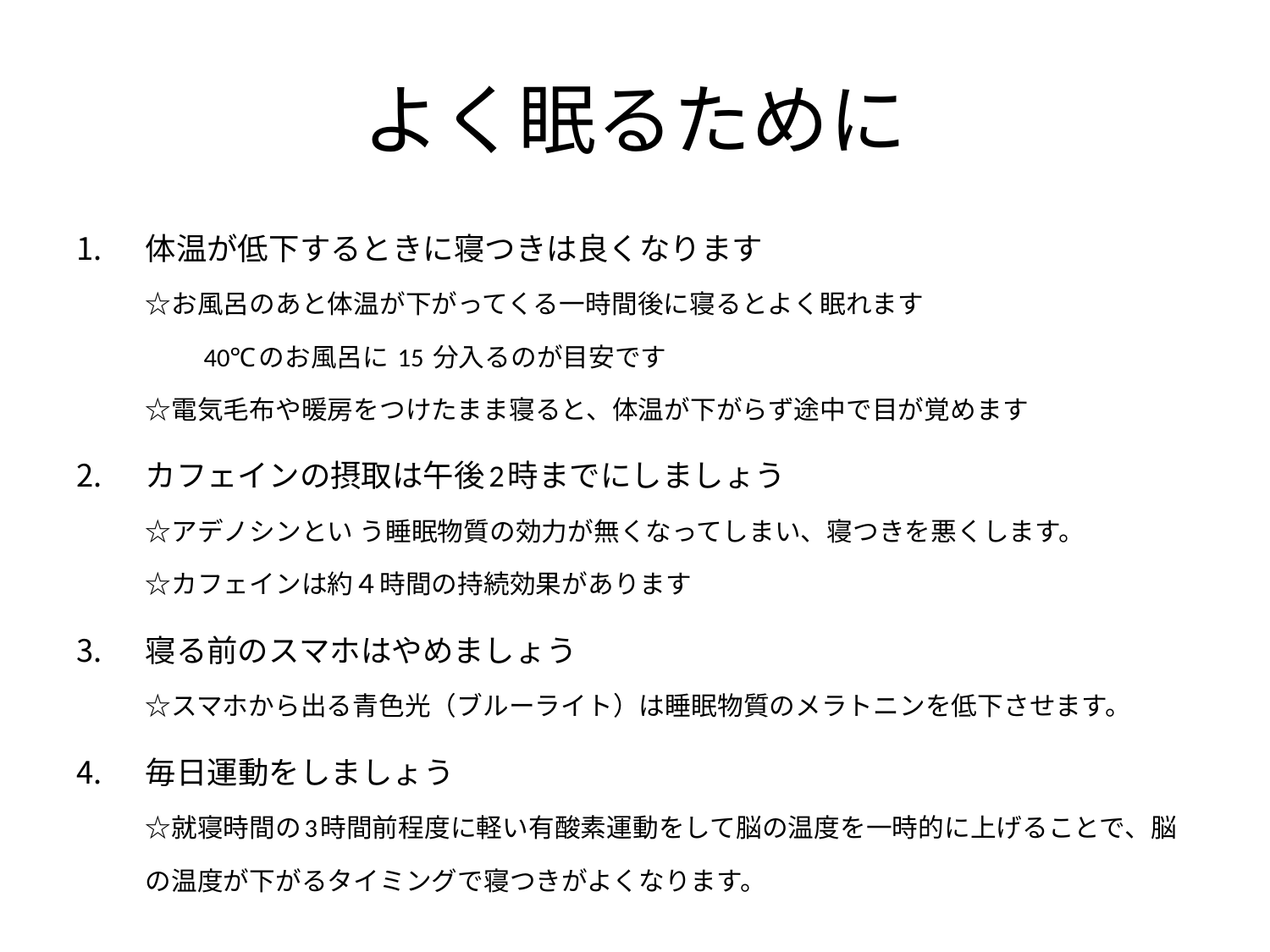

# よく眠るために
体温が低下するときに寝つきは良くなります
☆お風呂のあと体温が下がってくる一時間後に寝るとよく眠れます
	40℃のお風呂に 15 分入るのが目安です
☆電気毛布や暖房をつけたまま寝ると、体温が下がらず途中で目が覚めます
カフェインの摂取は午後2時までにしましょう
☆アデノシンとい う睡眠物質の効力が無くなってしまい、寝つきを悪くします。
☆カフェインは約４時間の持続効果があります
寝る前のスマホはやめましょう
☆スマホから出る青色光（ブルーライト）は睡眠物質のメラトニンを低下させます。
毎日運動をしましょう
☆就寝時間の3時間前程度に軽い有酸素運動をして脳の温度を一時的に上げることで、脳の温度が下がるタイミングで寝つきがよくなります。